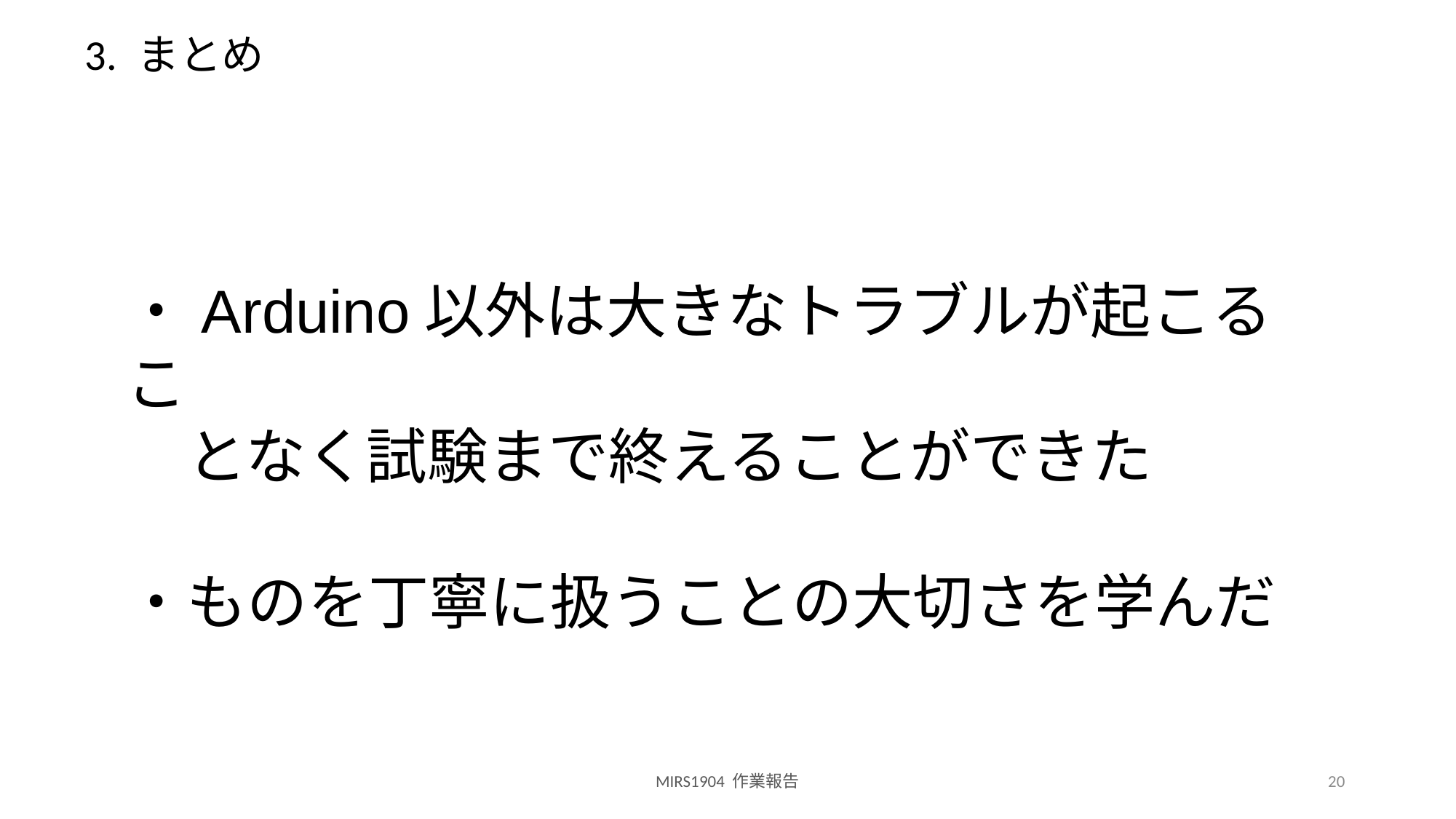

# 3. まとめ
・Arduino以外は大きなトラブルが起こるこ
　となく試験まで終えることができた

・ものを丁寧に扱うことの大切さを学んだ
MIRS1904 作業報告
20